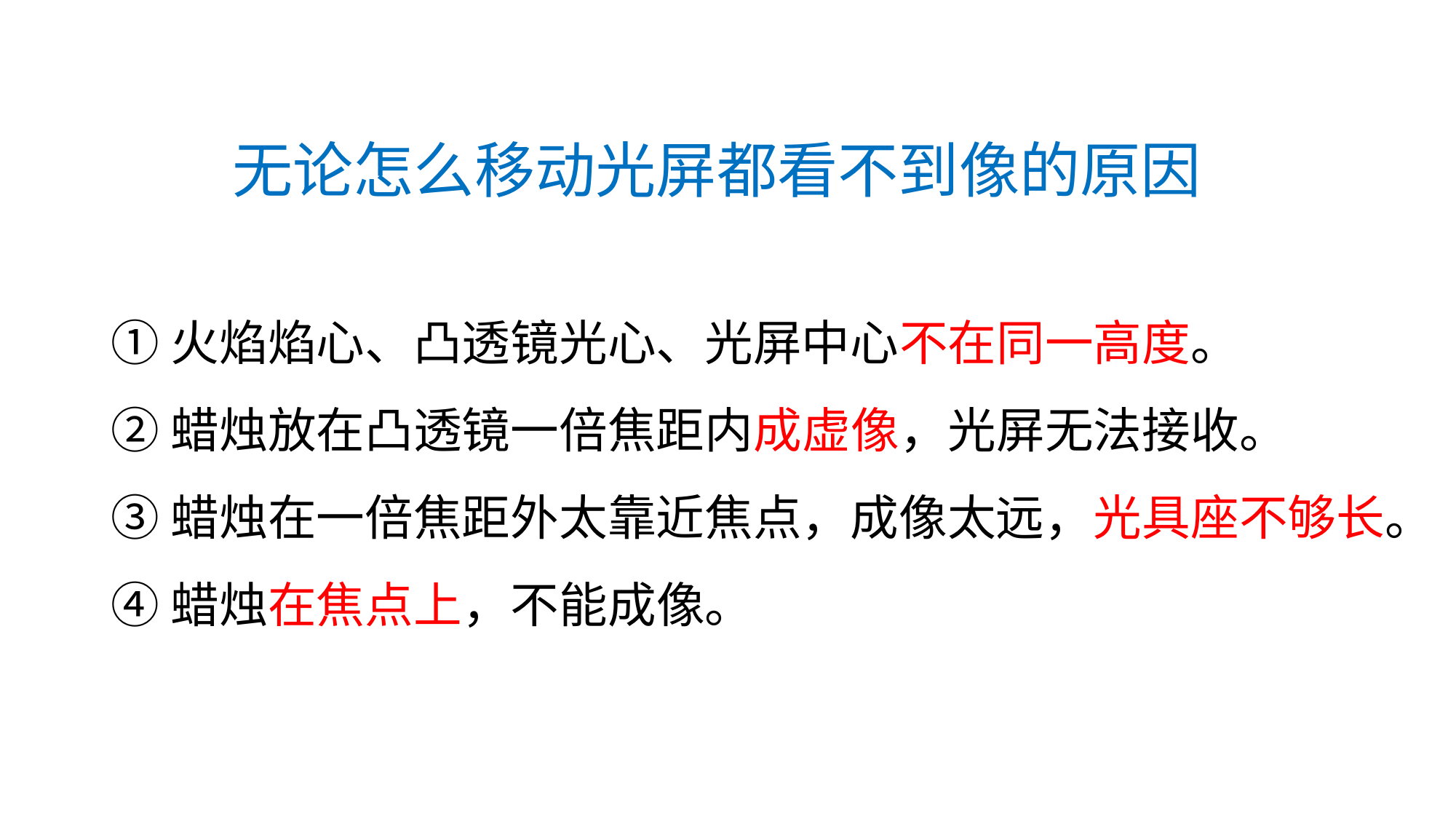

无论怎么移动光屏都看不到像的原因
①火焰焰心、凸透镜光心、光屏中心不在同一高度。
②蜡烛放在凸透镜一倍焦距内成虚像，光屏无法接收。
③蜡烛在一倍焦距外太靠近焦点，成像太远，光具座不够长。
④蜡烛在焦点上，不能成像。